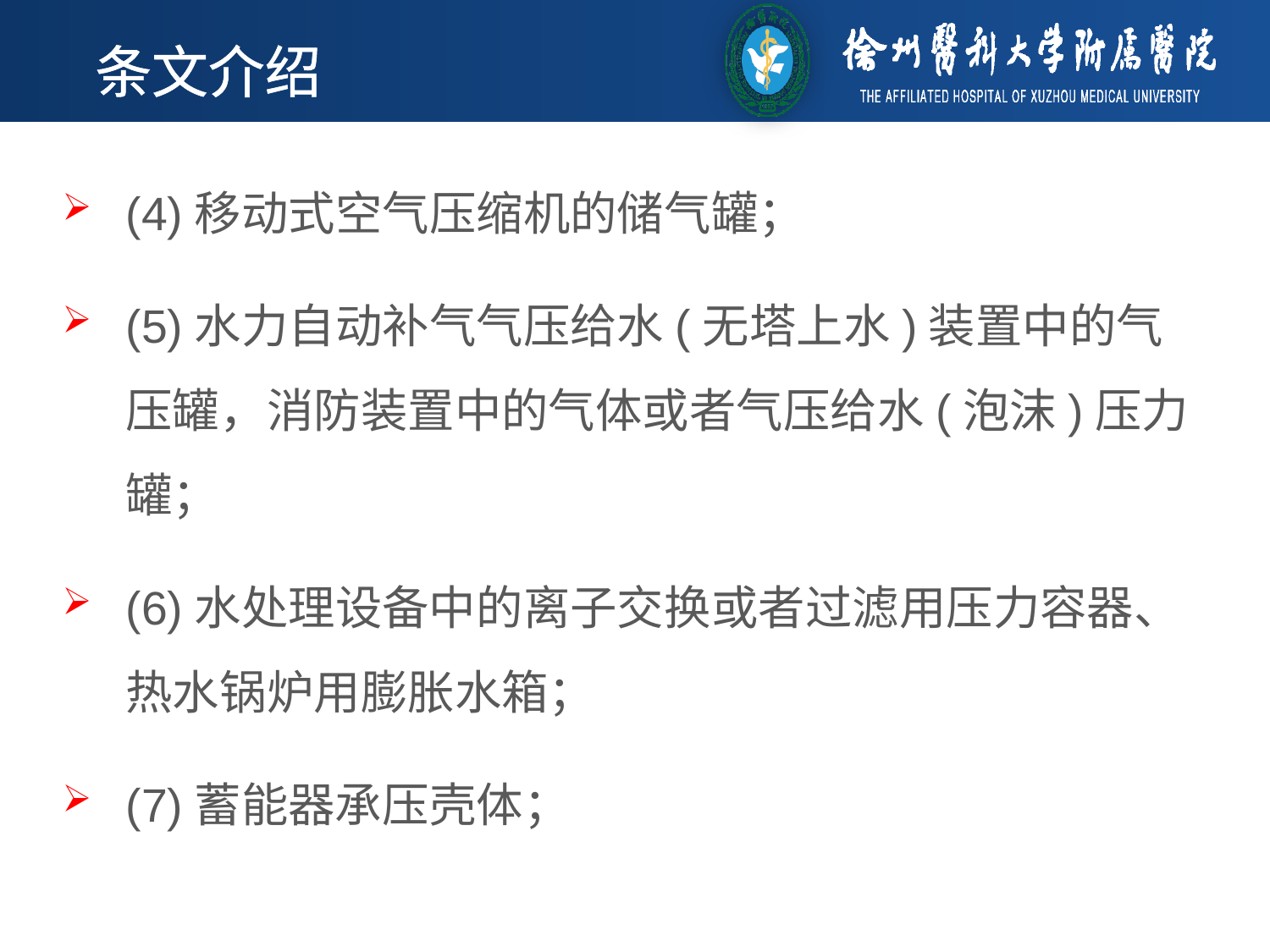

条文介绍

(4)移动式空气压缩机的储气罐；
(5)水力自动补气气压给水(无塔上水)装置中的气压罐，消防装置中的气体或者气压给水(泡沫)压力罐；
(6)水处理设备中的离子交换或者过滤用压力容器、热水锅炉用膨胀水箱；
(7)蓄能器承压壳体；